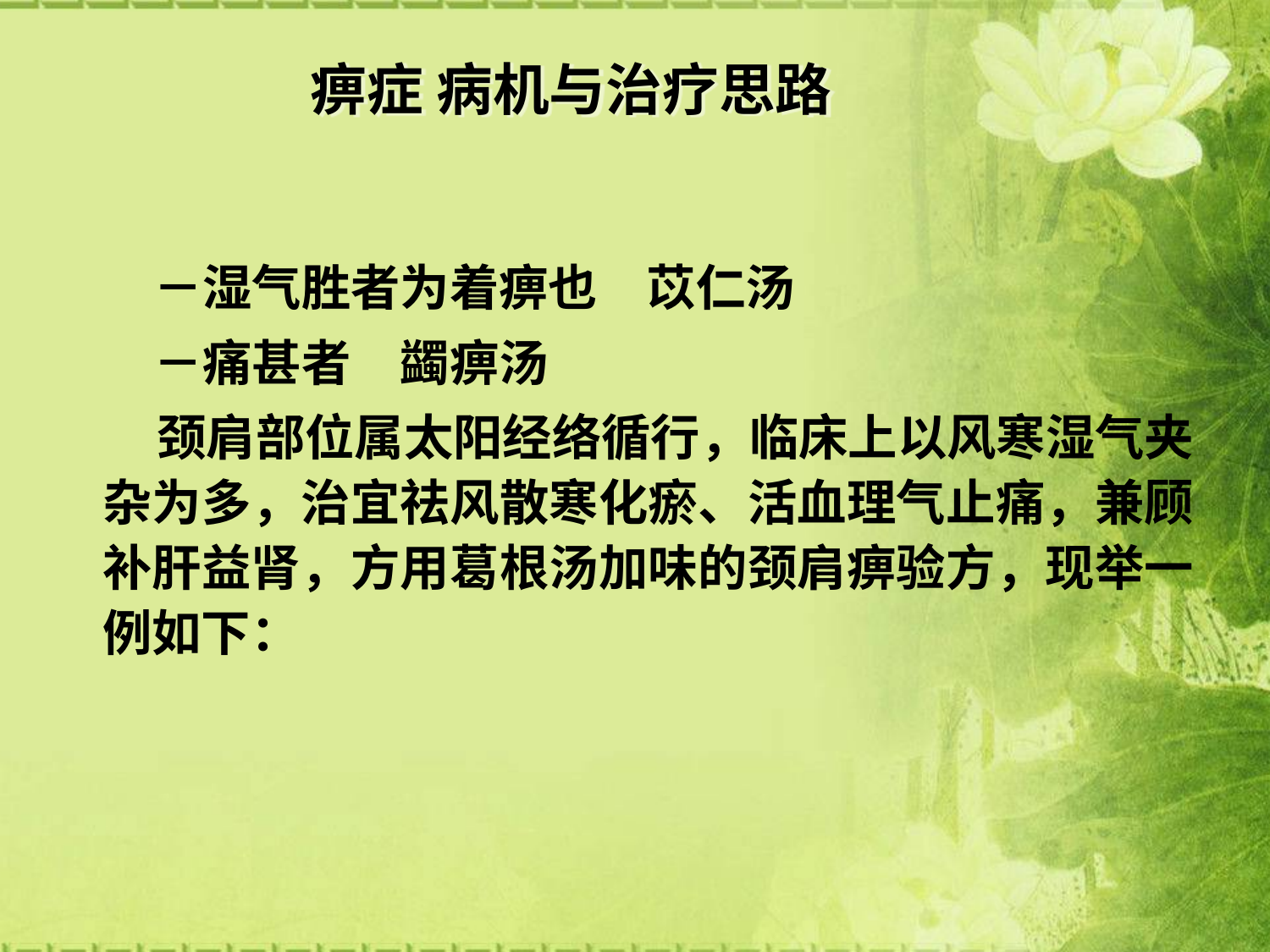

# 痹症 病机与治疗思路

　　－湿气胜者为着痹也　苡仁汤
　　－痛甚者　蠲痹汤
        颈肩部位属太阳经络循行，临床上以风寒湿气夹杂为多，治宜祛风散寒化瘀、活血理气止痛，兼顾补肝益肾，方用葛根汤加味的颈肩痹验方，现举一例如下：